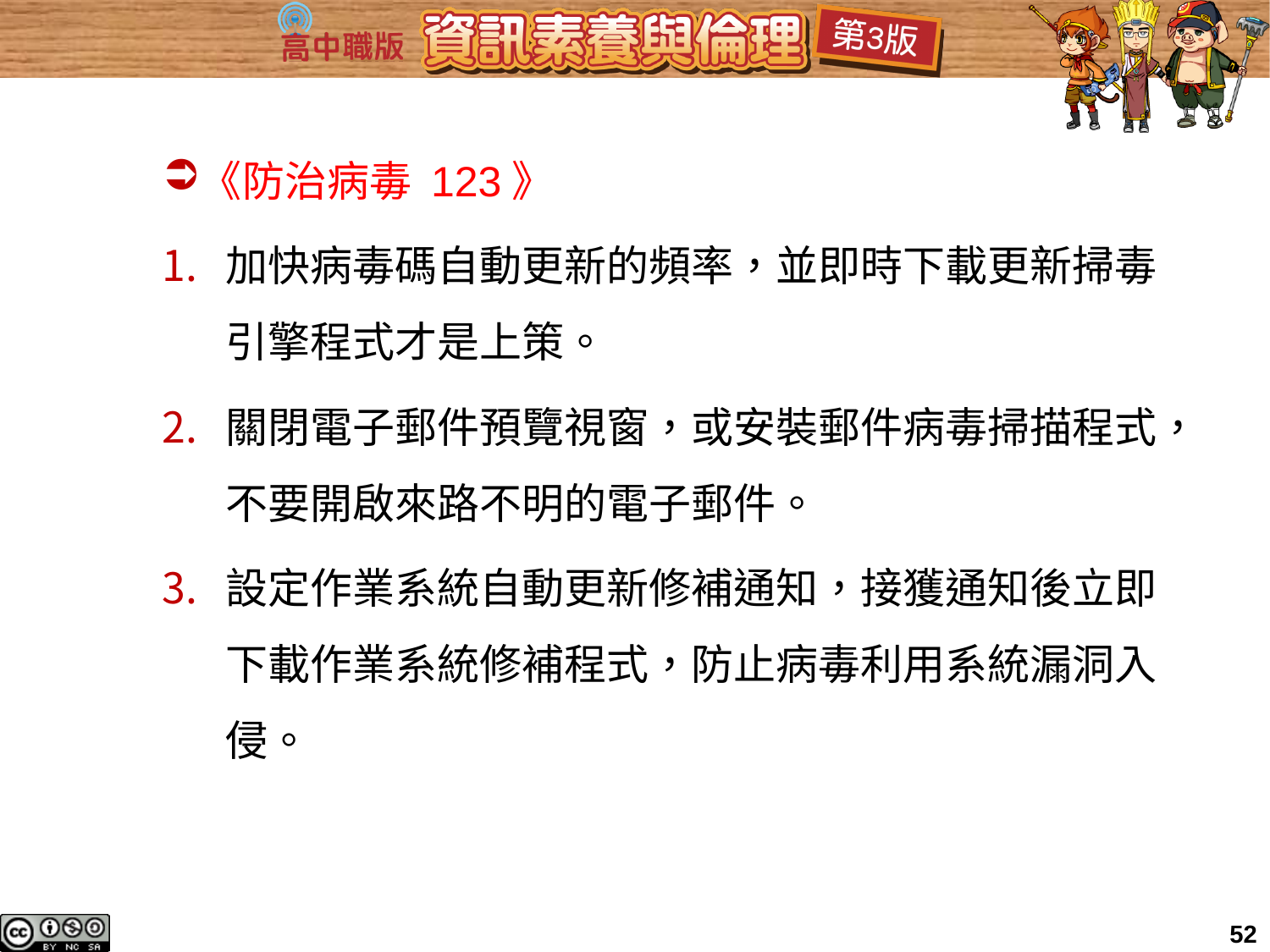

《防治病毒 123》
加快病毒碼自動更新的頻率，並即時下載更新掃毒引擎程式才是上策。
關閉電子郵件預覽視窗，或安裝郵件病毒掃描程式，不要開啟來路不明的電子郵件。
設定作業系統自動更新修補通知，接獲通知後立即下載作業系統修補程式，防止病毒利用系統漏洞入侵。

52